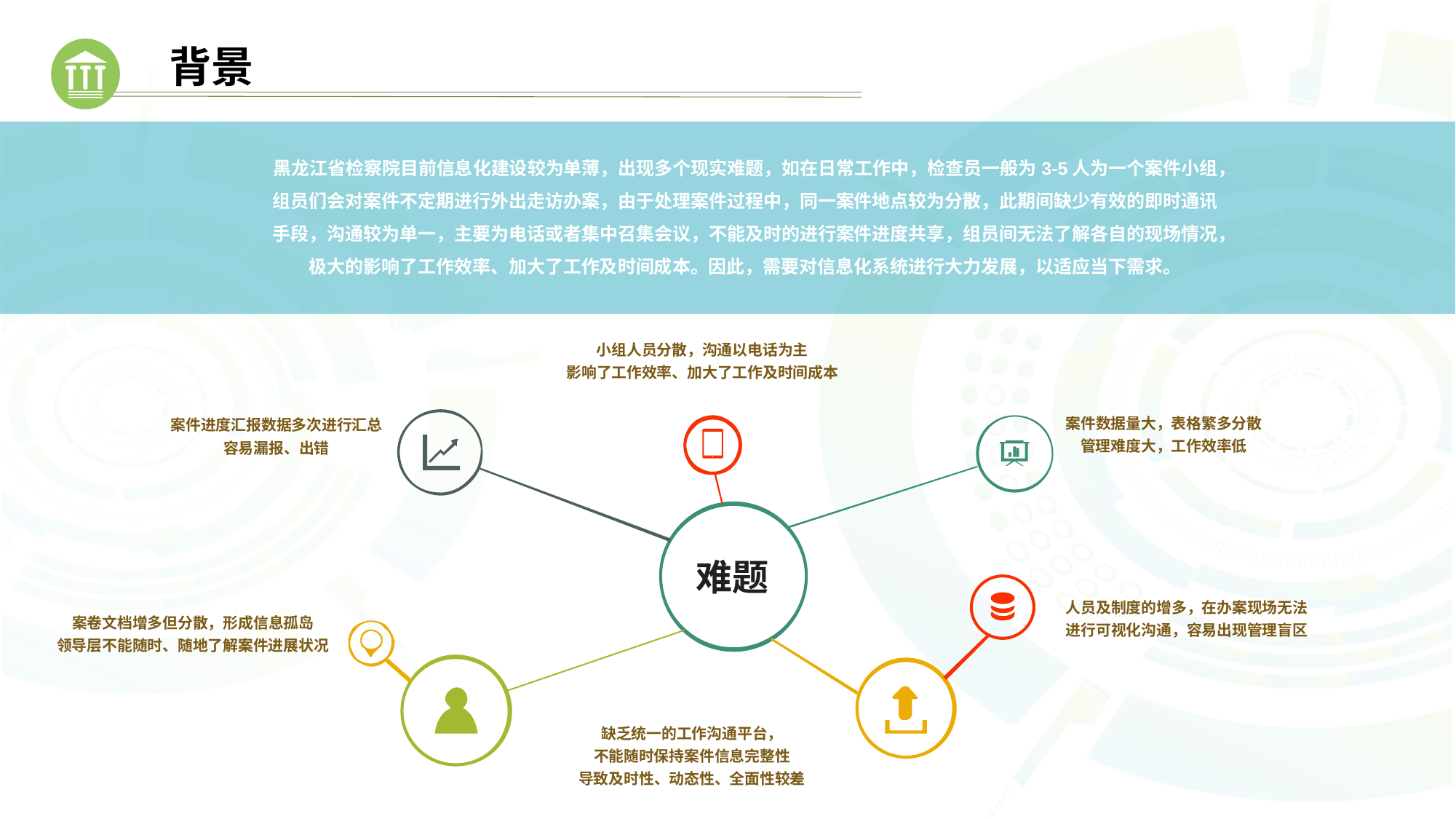

# 背景

黑龙江省检察院目前信息化建设较为单薄，出现多个现实难题，如在日常工作中，检查员一般为3-5人为一个案件小组，组员们会对案件不定期进行外出走访办案，由于处理案件过程中，同一案件地点较为分散，此期间缺少有效的即时通讯手段，沟通较为单一，主要为电话或者集中召集会议，不能及时的进行案件进度共享，组员间无法了解各自的现场情况，极大的影响了工作效率、加大了工作及时间成本。因此，需要对信息化系统进行大力发展，以适应当下需求。
小组人员分散，沟通以电话为主
影响了工作效率、加大了工作及时间成本
案件数据量大，表格繁多分散
管理难度大，工作效率低
案件进度汇报数据多次进行汇总
容易漏报、出错

人员及制度的增多，在办案现场无法
进行可视化沟通，容易出现管理盲区

难题
案卷文档增多但分散，形成信息孤岛
领导层不能随时、随地了解案件进展状况
缺乏统一的工作沟通平台，
不能随时保持案件信息完整性
导致及时性、动态性、全面性较差